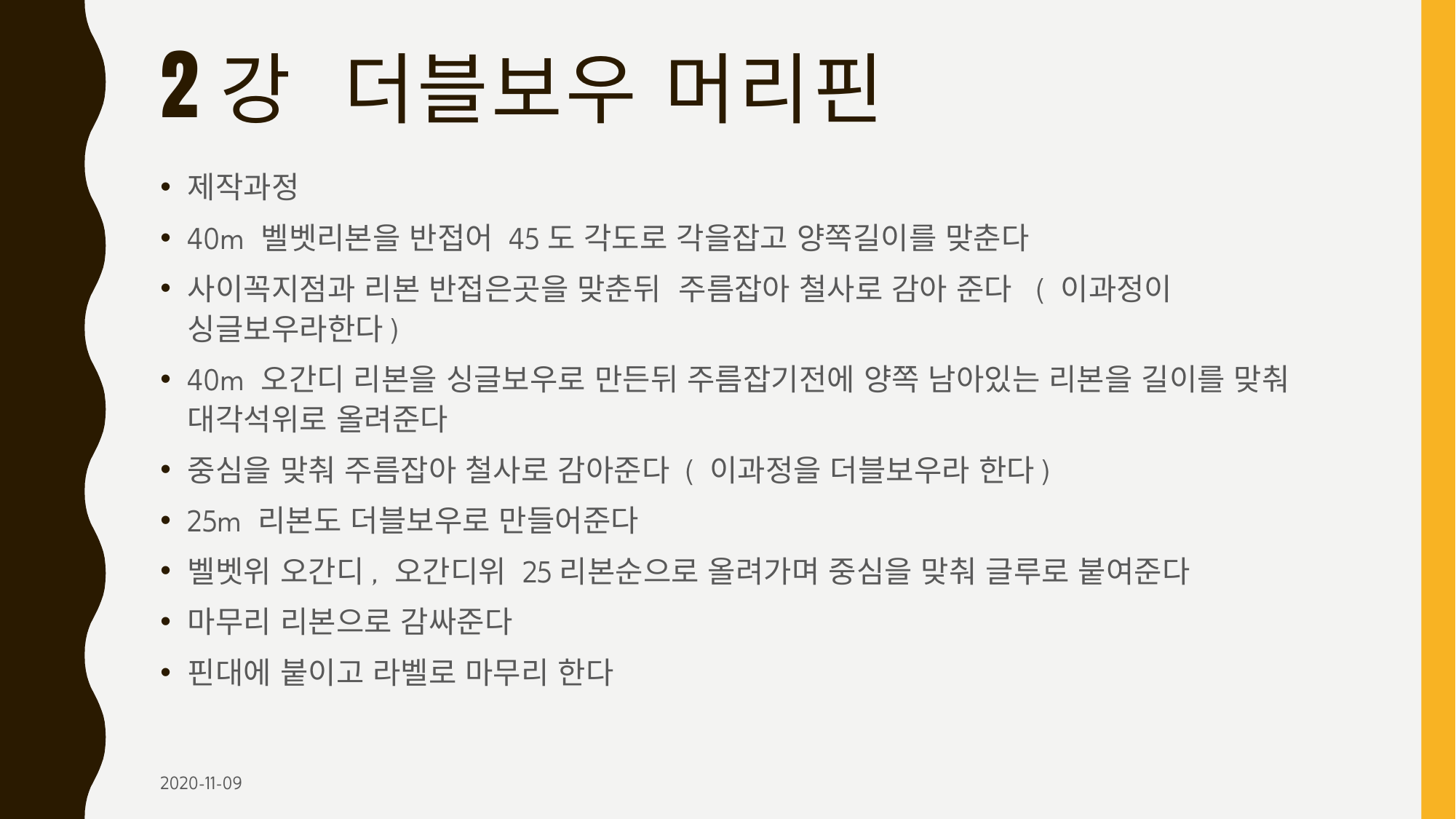

# 2강  더블보우 머리핀
제작과정
40m 벨벳리본을 반접어 45도 각도로 각을잡고 양쪽길이를 맞춘다
사이꼭지점과 리본 반접은곳을 맞춘뒤  주름잡아 철사로 감아 준다  ( 이과정이 싱글보우라한다)
40m 오간디 리본을 싱글보우로 만든뒤 주름잡기전에 양쪽 남아있는 리본을 길이를 맞춰 대각석위로 올려준다
중심을 맞춰 주름잡아 철사로 감아준다 ( 이과정을 더블보우라 한다)
25m 리본도 더블보우로 만들어준다
벨벳위 오간디, 오간디위 25리본순으로 올려가며 중심을 맞춰 글루로 붙여준다
마무리 리본으로 감싸준다
핀대에 붙이고 라벨로 마무리 한다

2020-11-09